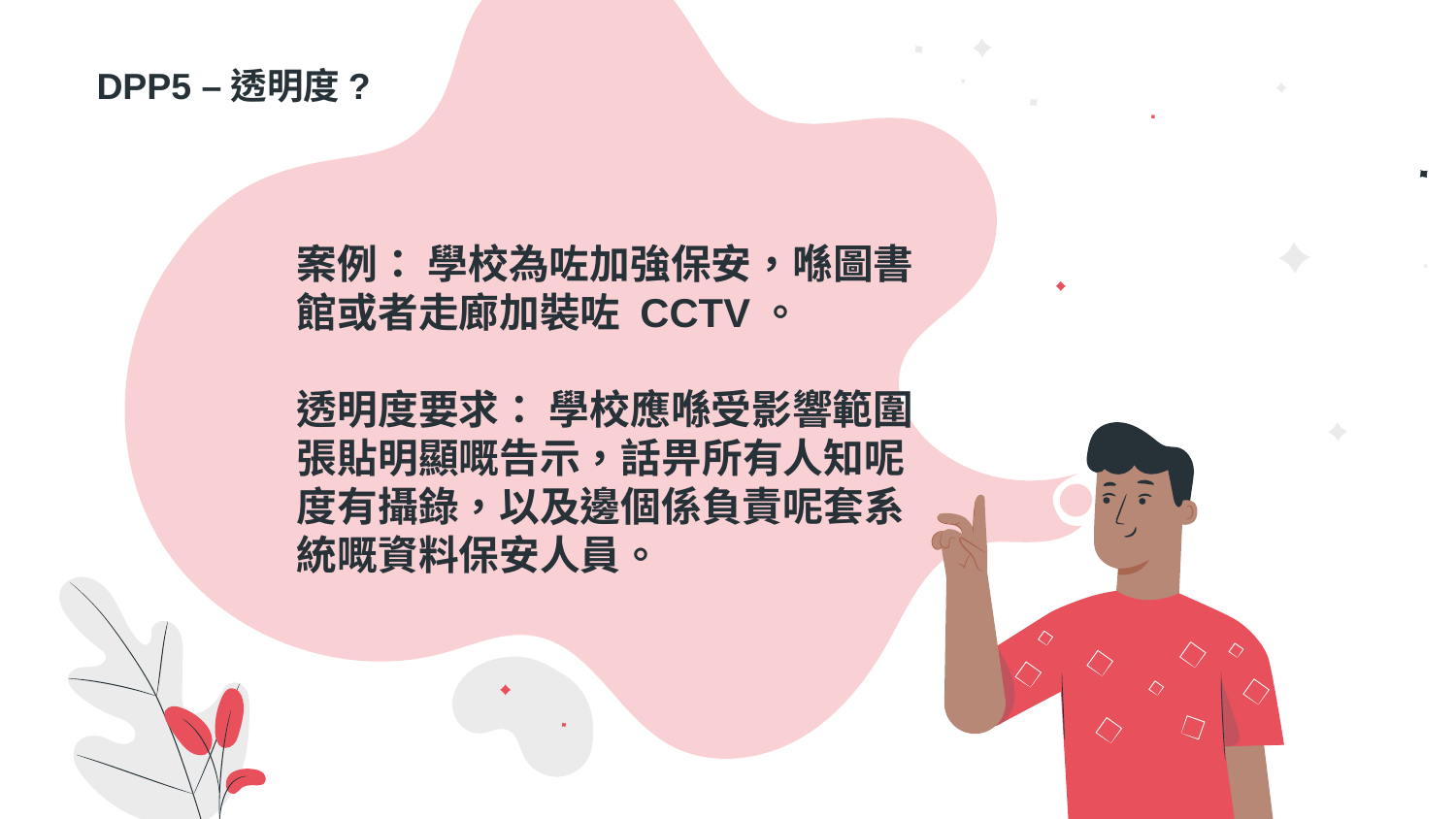

# DPP5 –透明度?
案例： 學校為咗加強保安，喺圖書館或者走廊加裝咗 CCTV。
透明度要求： 學校應喺受影響範圍張貼明顯嘅告示，話畀所有人知呢度有攝錄，以及邊個係負責呢套系統嘅資料保安人員。